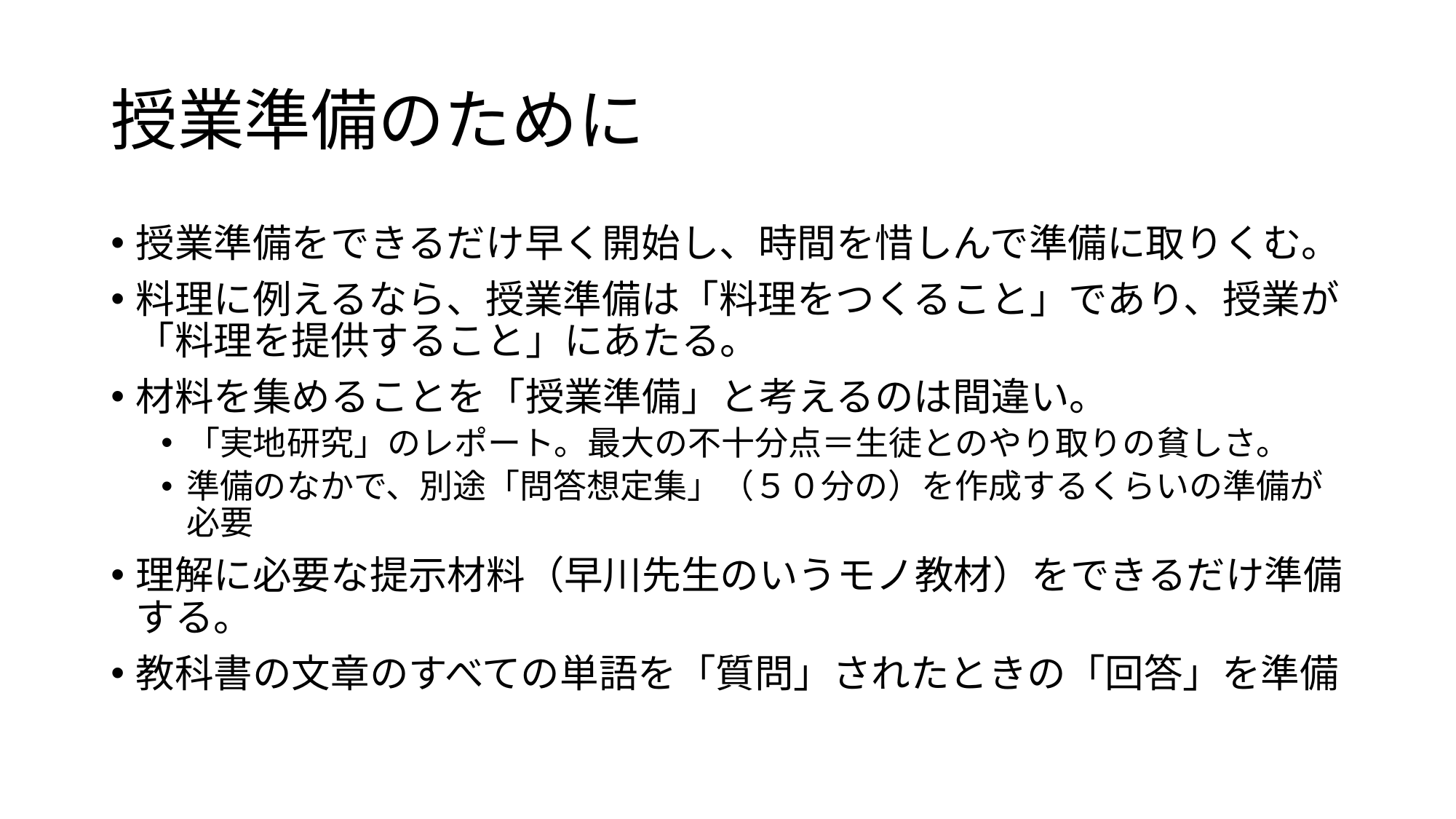

# 授業準備のために
授業準備をできるだけ早く開始し、時間を惜しんで準備に取りくむ。
料理に例えるなら、授業準備は「料理をつくること」であり、授業が「料理を提供すること」にあたる。
材料を集めることを「授業準備」と考えるのは間違い。
「実地研究」のレポート。最大の不十分点＝生徒とのやり取りの貧しさ。
準備のなかで、別途「問答想定集」（５０分の）を作成するくらいの準備が必要
理解に必要な提示材料（早川先生のいうモノ教材）をできるだけ準備する。
教科書の文章のすべての単語を「質問」されたときの「回答」を準備